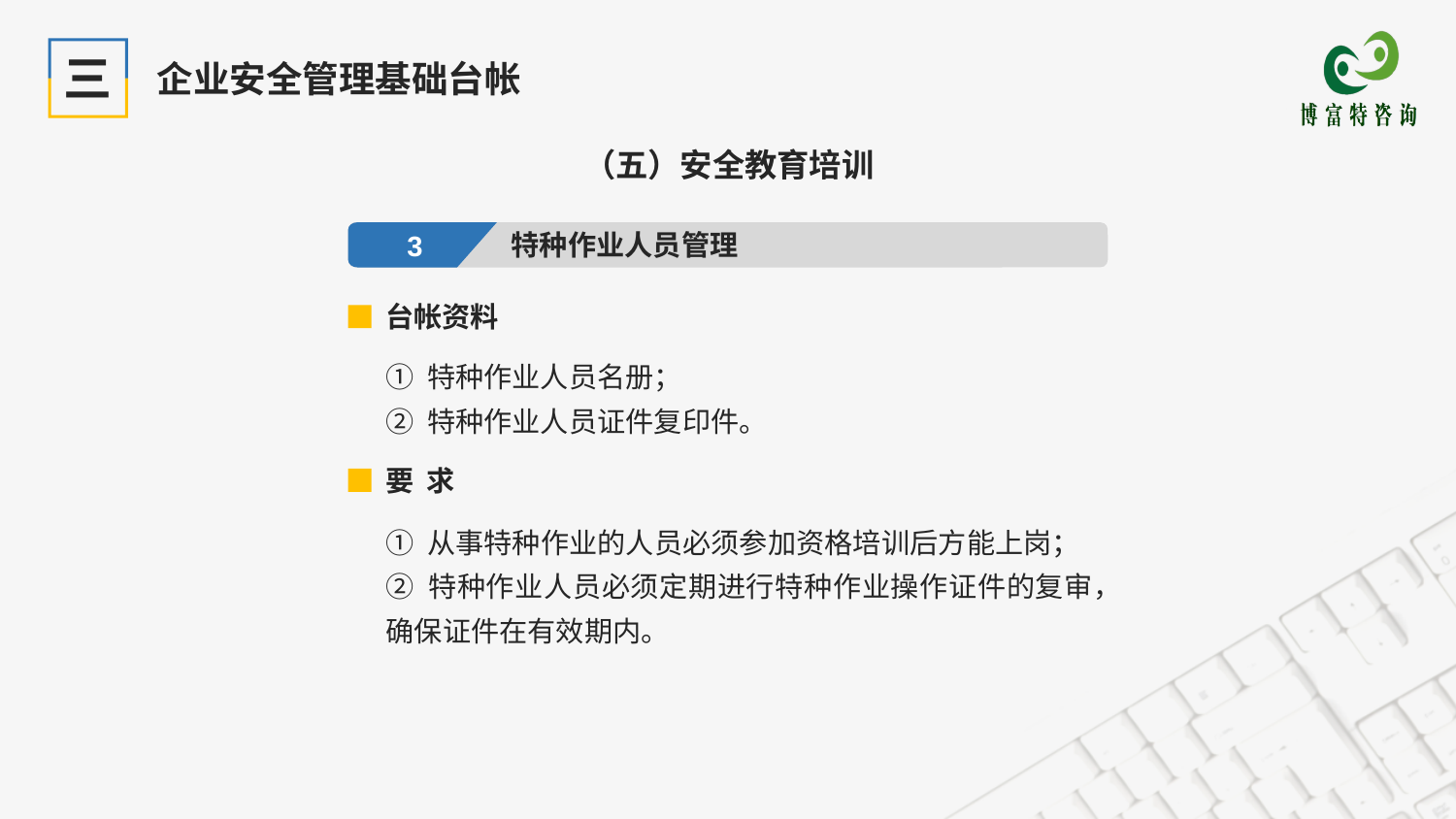

三
企业安全管理基础台帐
（五）安全教育培训
特种作业人员管理
3

台帐资料
① 特种作业人员名册；
② 特种作业人员证件复印件。
要  求

① 从事特种作业的人员必须参加资格培训后方能上岗；
② 特种作业人员必须定期进行特种作业操作证件的复审，确保证件在有效期内。